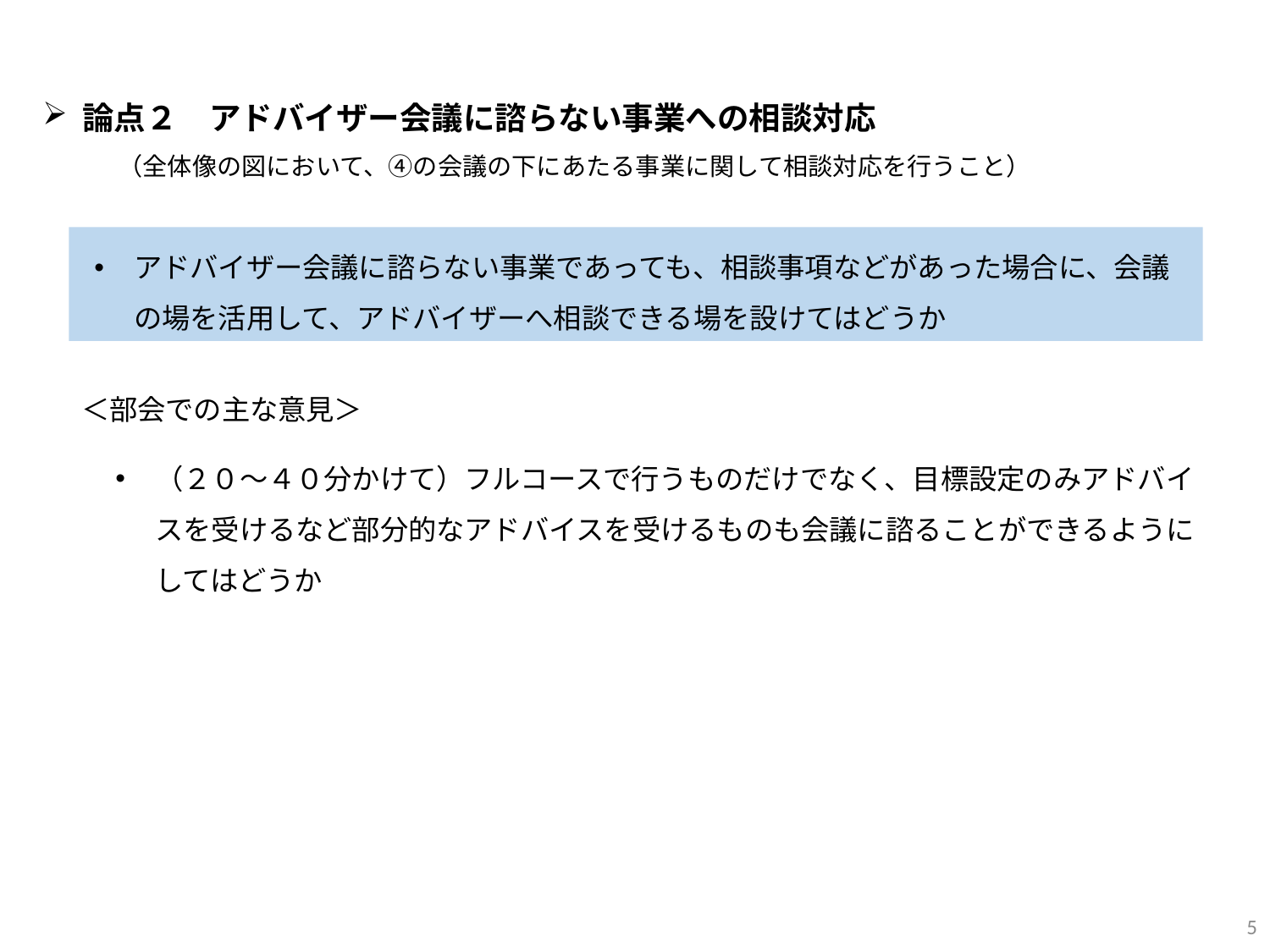

論点２　アドバイザー会議に諮らない事業への相談対応
（全体像の図において、④の会議の下にあたる事業に関して相談対応を行うこと）
アドバイザー会議に諮らない事業であっても、相談事項などがあった場合に、会議の場を活用して、アドバイザーへ相談できる場を設けてはどうか
＜部会での主な意見＞
（２０～４０分かけて）フルコースで行うものだけでなく、目標設定のみアドバイスを受けるなど部分的なアドバイスを受けるものも会議に諮ることができるようにしてはどうか
5